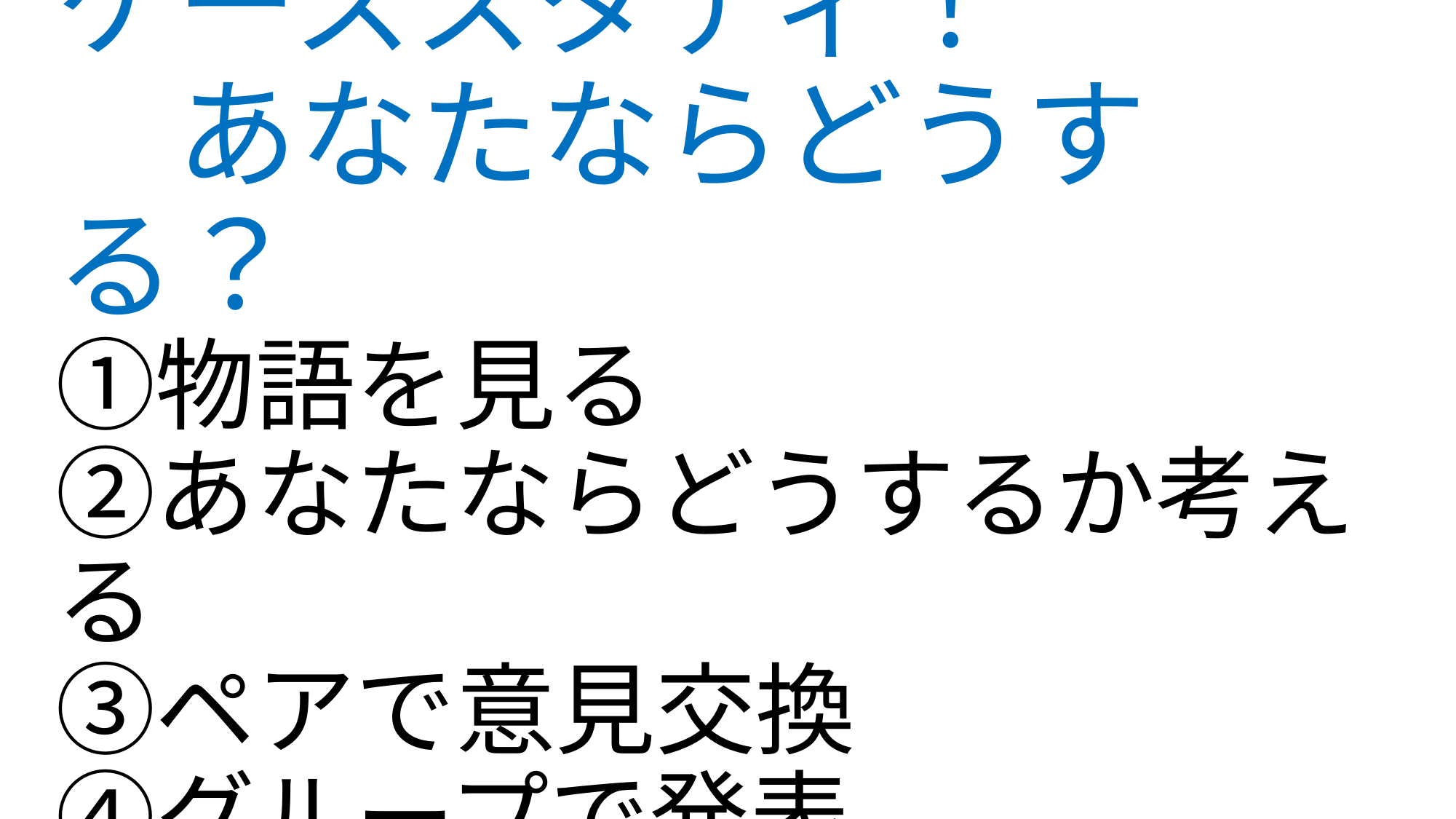

# ケーススタディ！ 　あなたならどうする？ ①物語を見る ②あなたならどうするか考える ③ペアで意見交換 ④グループで発表